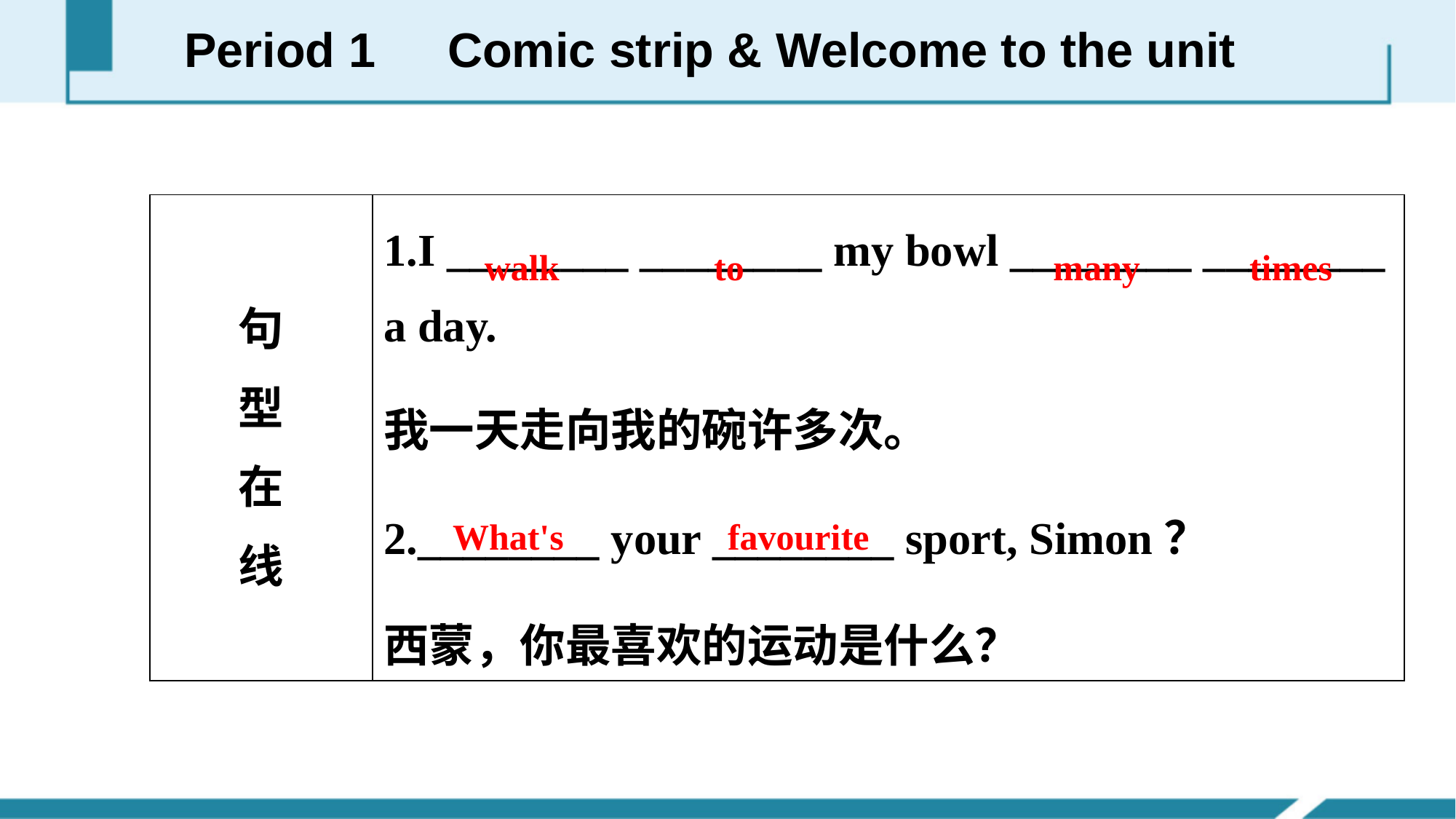

Period 1　Comic strip & Welcome to the unit
| 句 型 在 线 | 1.I \_\_\_\_\_\_\_\_ \_\_\_\_\_\_\_\_ my bowl \_\_\_\_\_\_\_\_ \_\_\_\_\_\_\_\_ a day. 我一天走向我的碗许多次。 2.\_\_\_\_\_\_\_\_ your \_\_\_\_\_\_\_\_ sport, Simon？ 西蒙，你最喜欢的运动是什么？ |
| --- | --- |
walk                 to                                  many            times

What's                  favourite